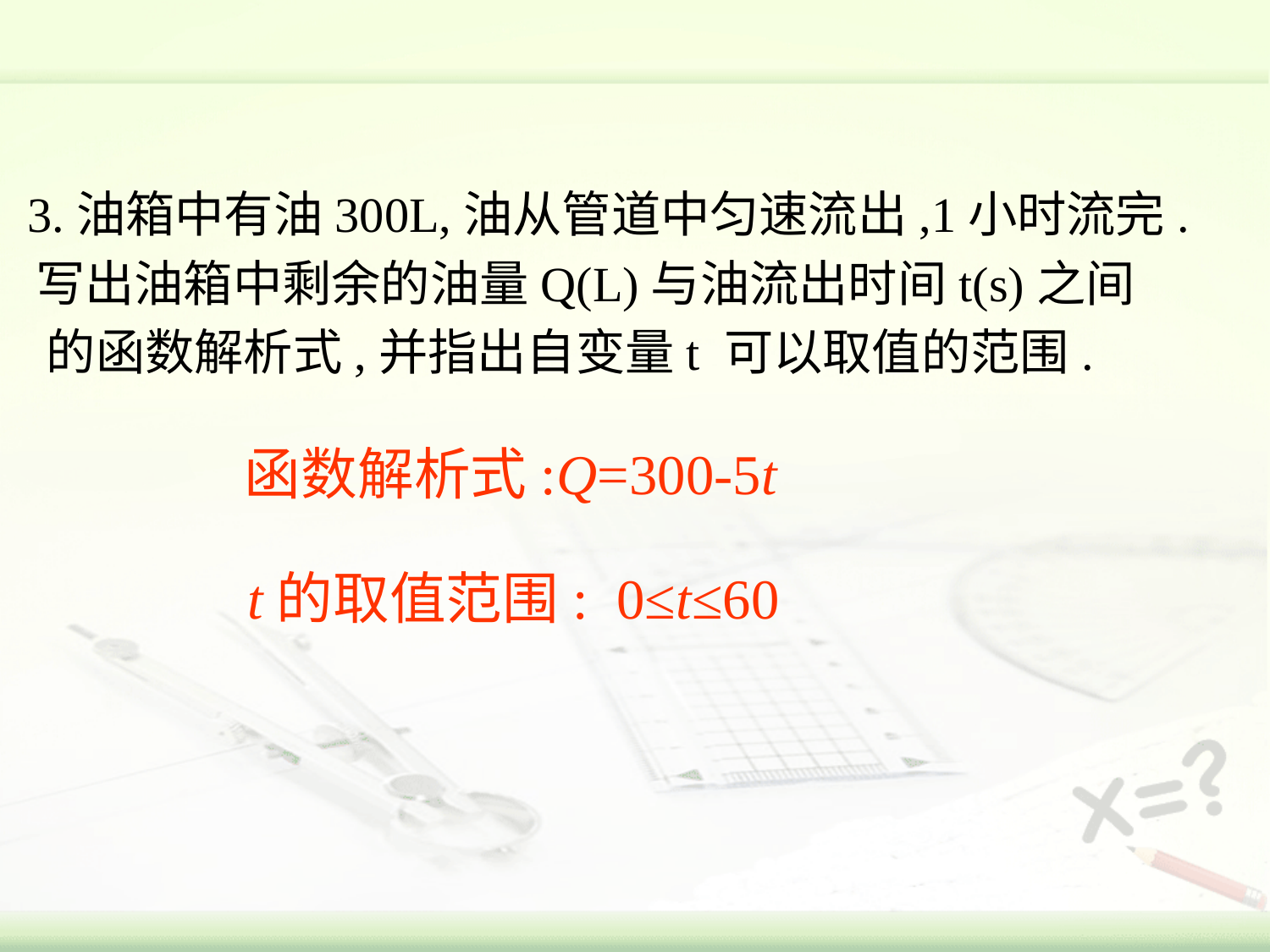

3.油箱中有油300L,油从管道中匀速流出,1小时流完.
   写出油箱中剩余的油量Q(L)与油流出时间t(s)之间
    的函数解析式,并指出自变量t 可以取值的范围.
函数解析式:Q=300-5t
t的取值范围:  0≤t≤60